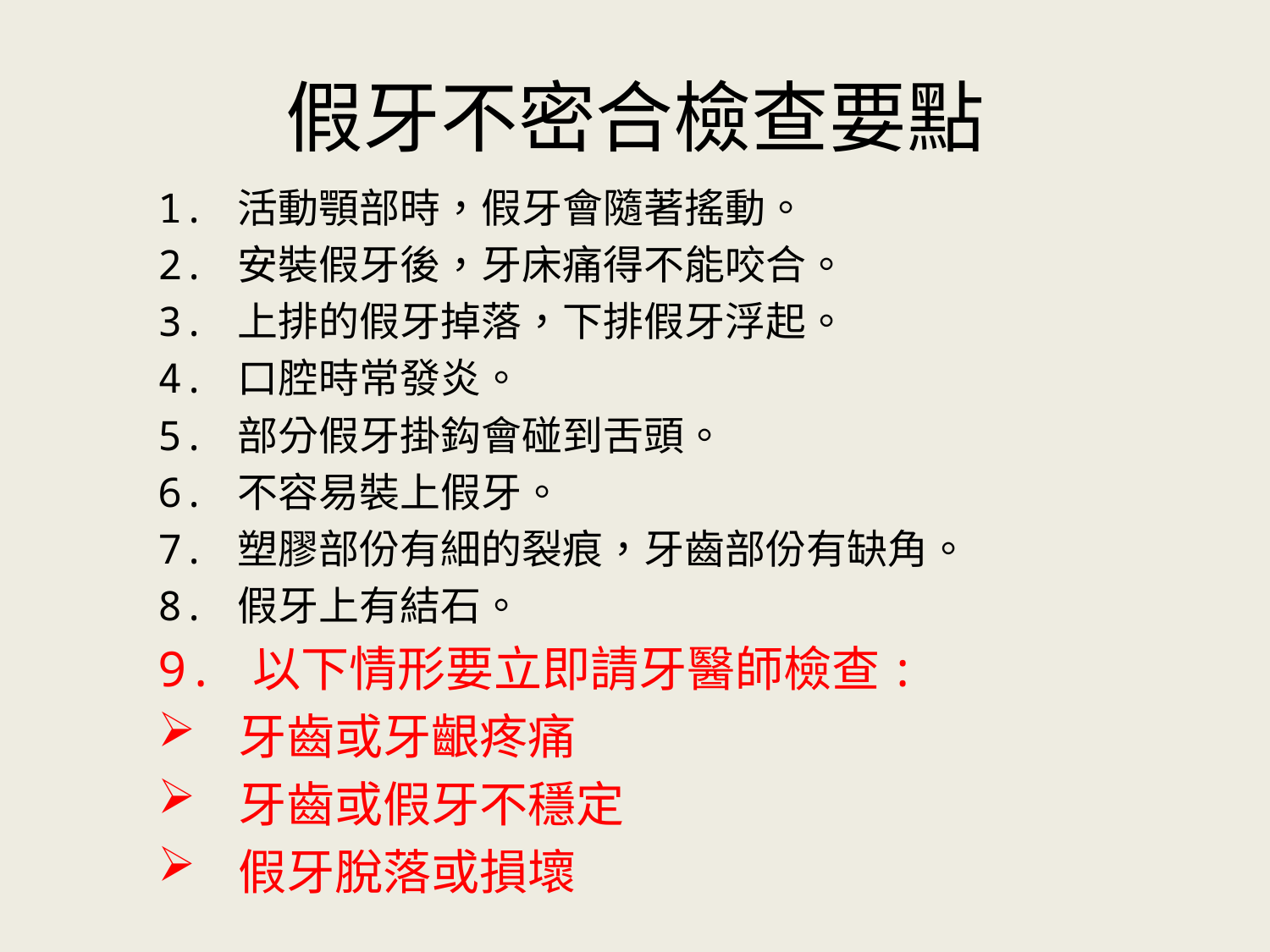

# 假牙不密合檢查要點
1. 活動顎部時，假牙會隨著搖動。
2. 安裝假牙後，牙床痛得不能咬合。
3. 上排的假牙掉落，下排假牙浮起。
4. 口腔時常發炎。
5. 部分假牙掛鈎會碰到舌頭。
6. 不容易裝上假牙。
7. 塑膠部份有細的裂痕，牙齒部份有缺角。
8. 假牙上有結石。
9. 以下情形要立即請牙醫師檢查:
   牙齒或牙齦疼痛
   牙齒或假牙不穩定
   假牙脫落或損壞